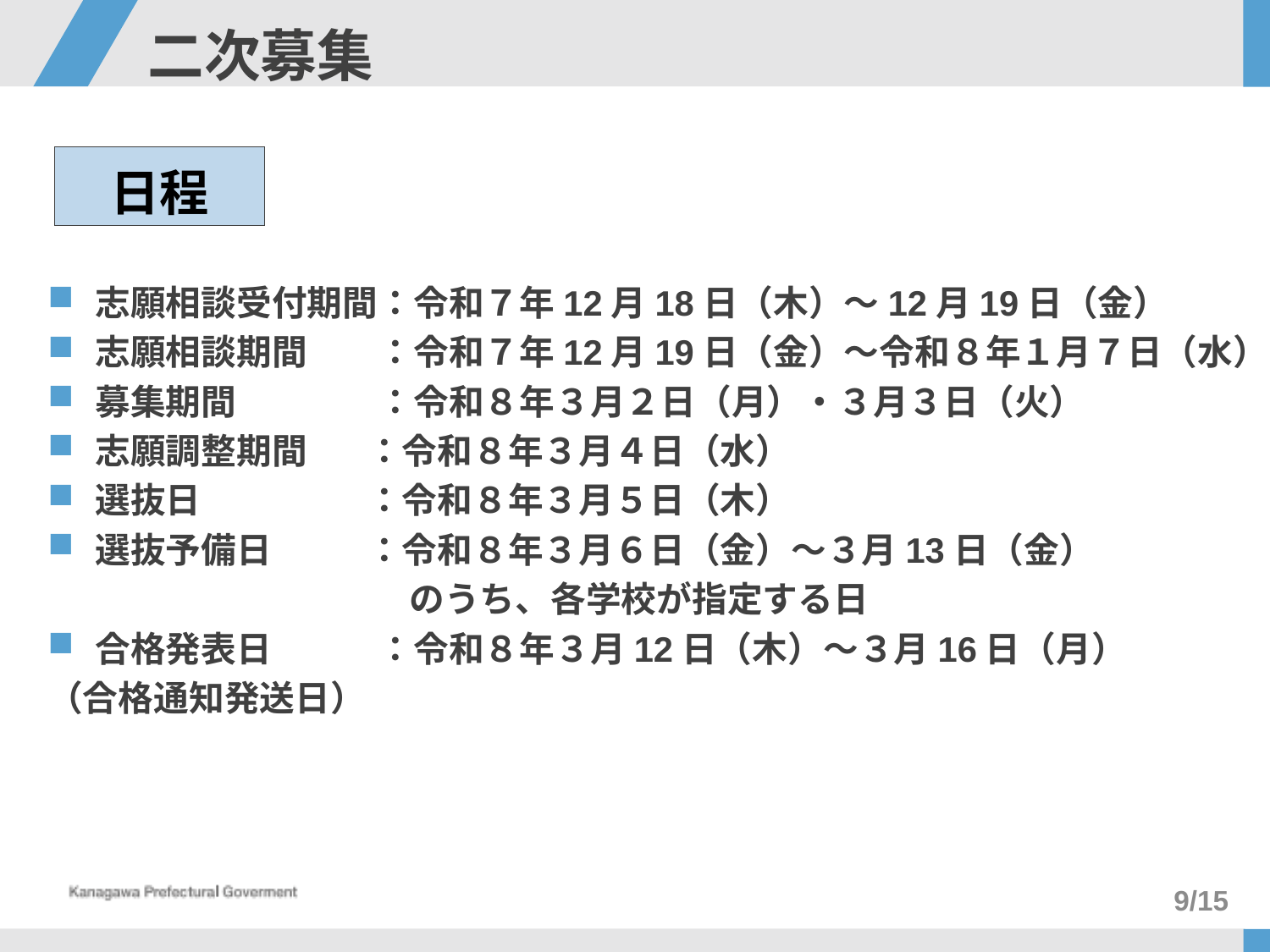

# 二次募集
日程
志願相談受付期間：令和７年12月18日（木）～12月19日（金）
志願相談期間　　：令和７年12月19日（金）～令和８年１月７日（水）
募集期間　　　　：令和８年３月２日（月）・３月３日（火）
志願調整期間 　  ：令和８年３月４日（水）
選抜日　　　　   ：令和８年３月５日（木）
選抜予備日　　   ：令和８年３月６日（金）～３月13日（金）
　　　　　　　　　　 のうち、各学校が指定する日
合格発表日　　　：令和８年３月12日（木）～３月16日（月）
（合格通知発送日）
9/15